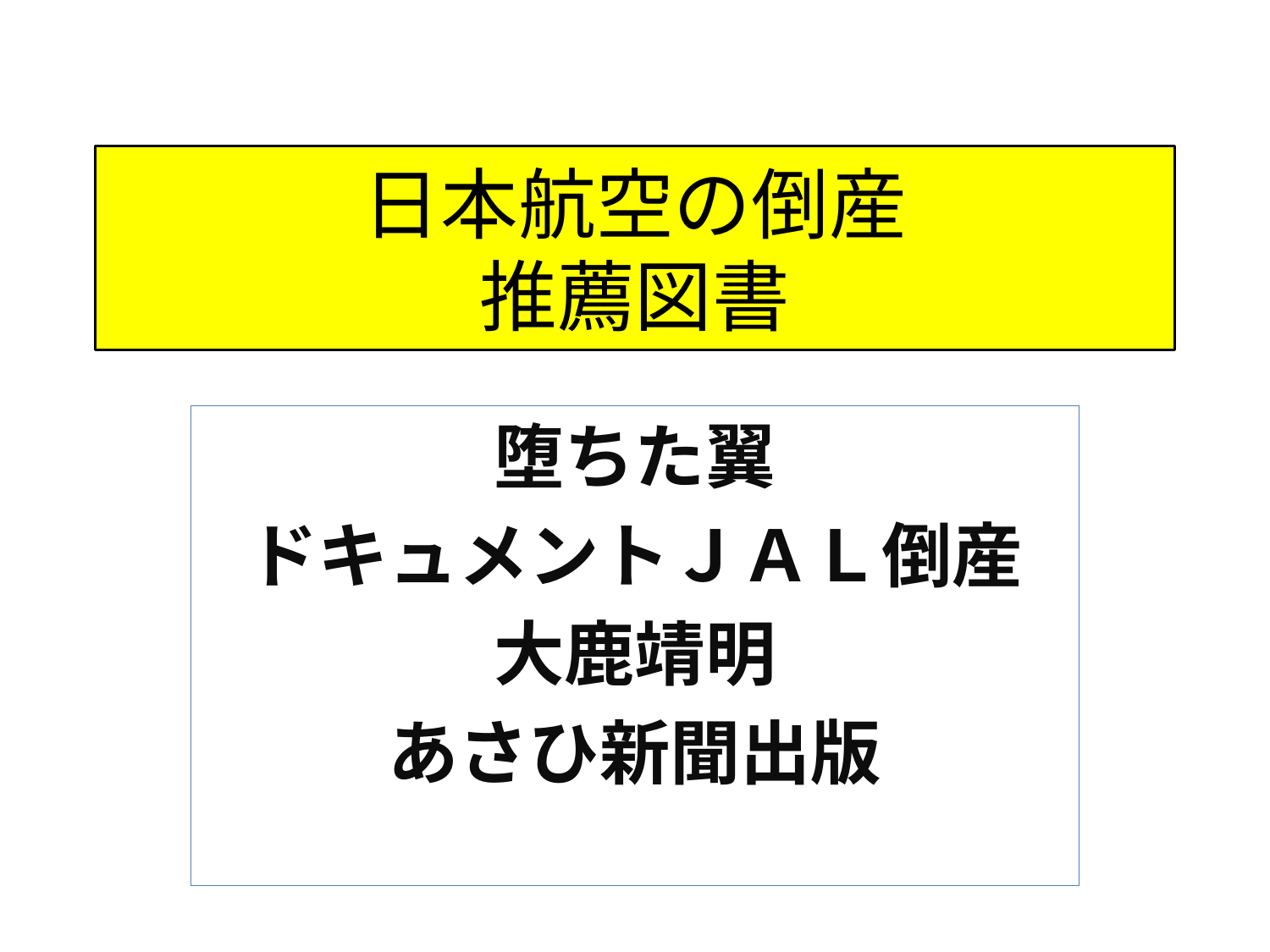

# 日本航空の倒産 推薦図書
堕ちた翼
ドキュメントＪＡＬ倒産
大鹿靖明
あさひ新聞出版